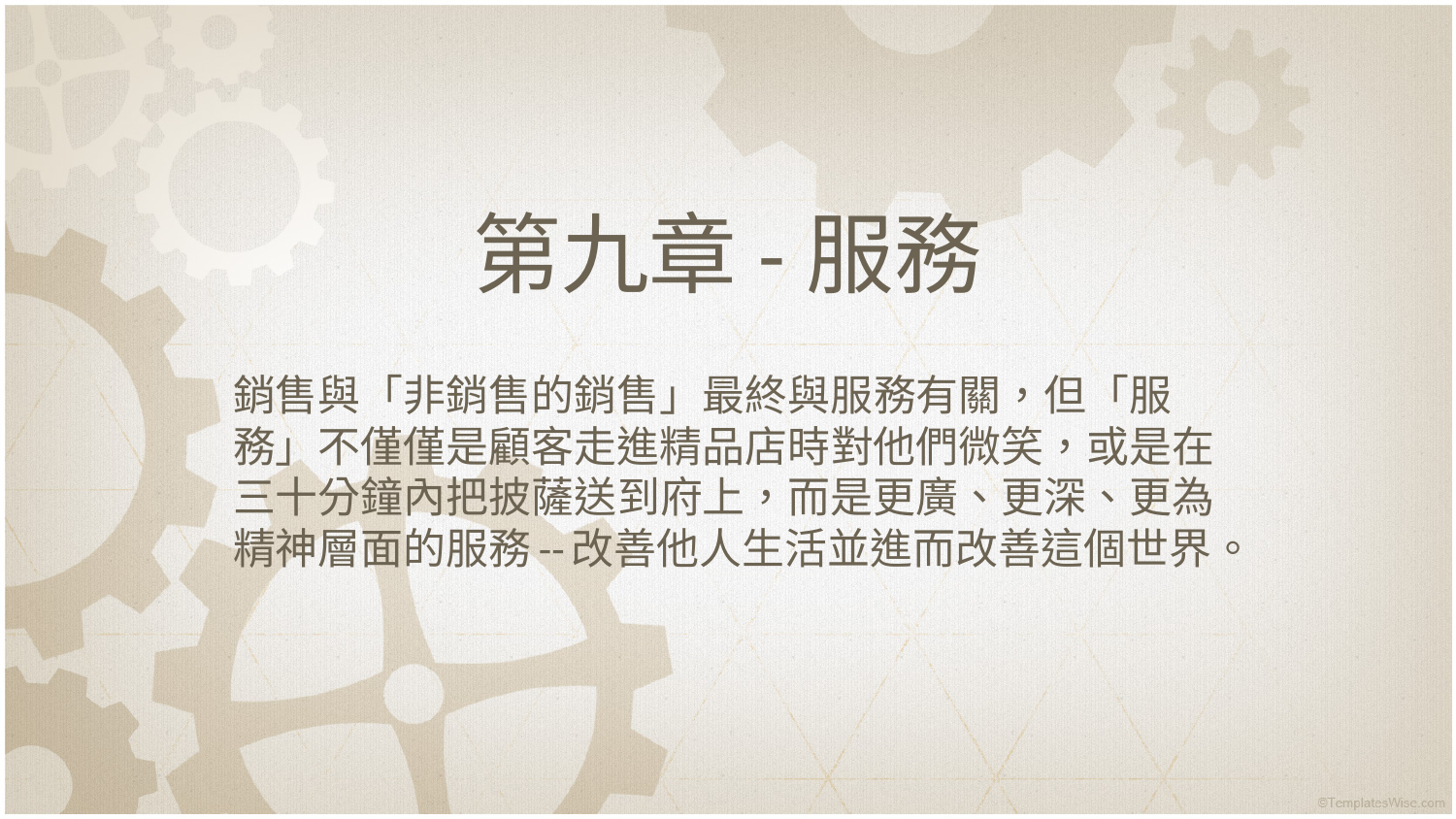

# 第九章-服務
銷售與「非銷售的銷售」最終與服務有關，但「服務」不僅僅是顧客走進精品店時對他們微笑，或是在三十分鐘內把披薩送到府上，而是更廣、更深、更為精神層面的服務--改善他人生活並進而改善這個世界。